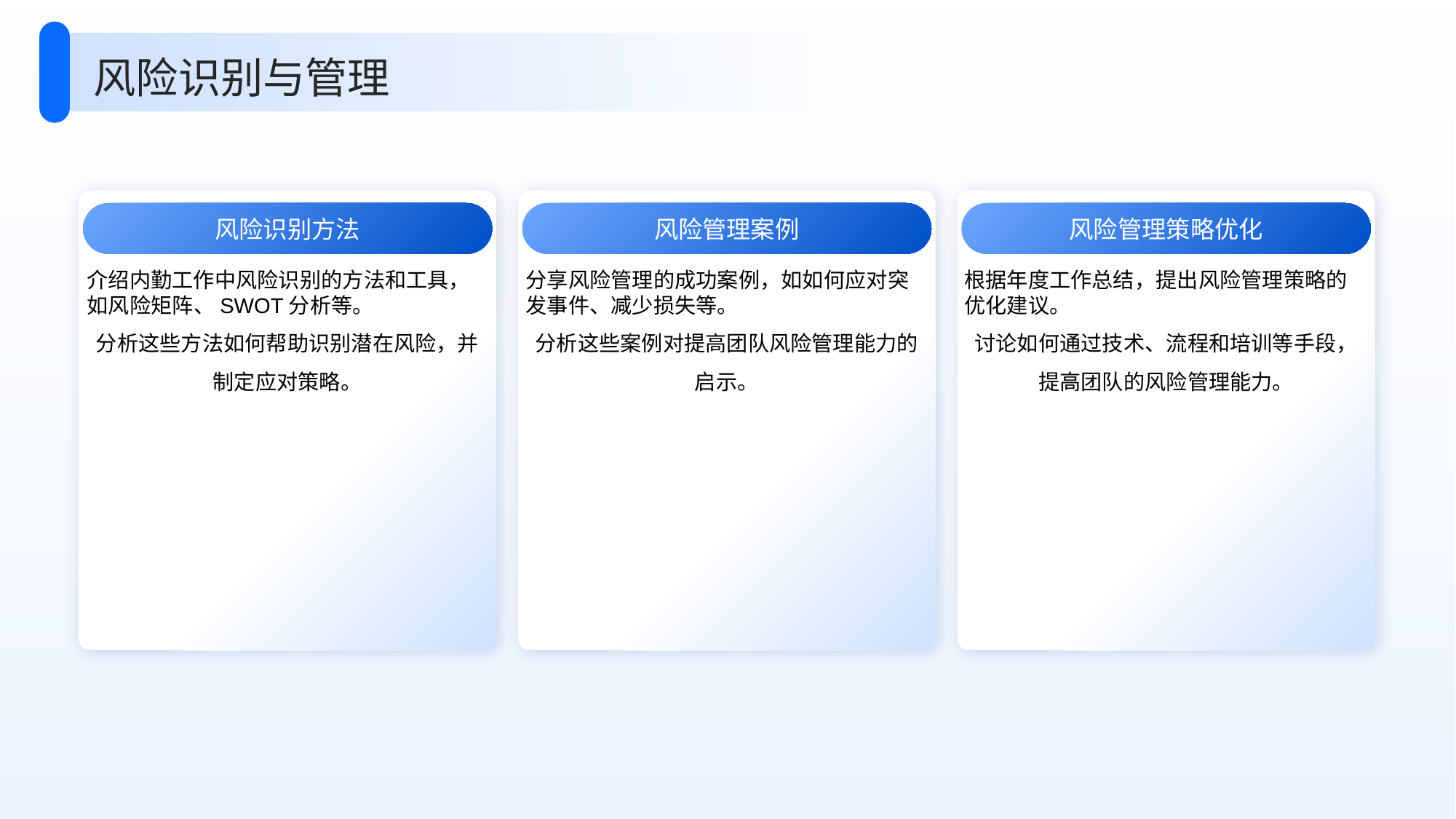

风险识别与管理

风险识别方法

风险管理案例

风险管理策略优化
分享风险管理的成功案例，如如何应对突发事件、减少损失等。
分析这些案例对提高团队风险管理能力的启示。
根据年度工作总结，提出风险管理策略的优化建议。
讨论如何通过技术、流程和培训等手段，提高团队的风险管理能力。
介绍内勤工作中风险识别的方法和工具，如风险矩阵、SWOT分析等。
分析这些方法如何帮助识别潜在风险，并制定应对策略。